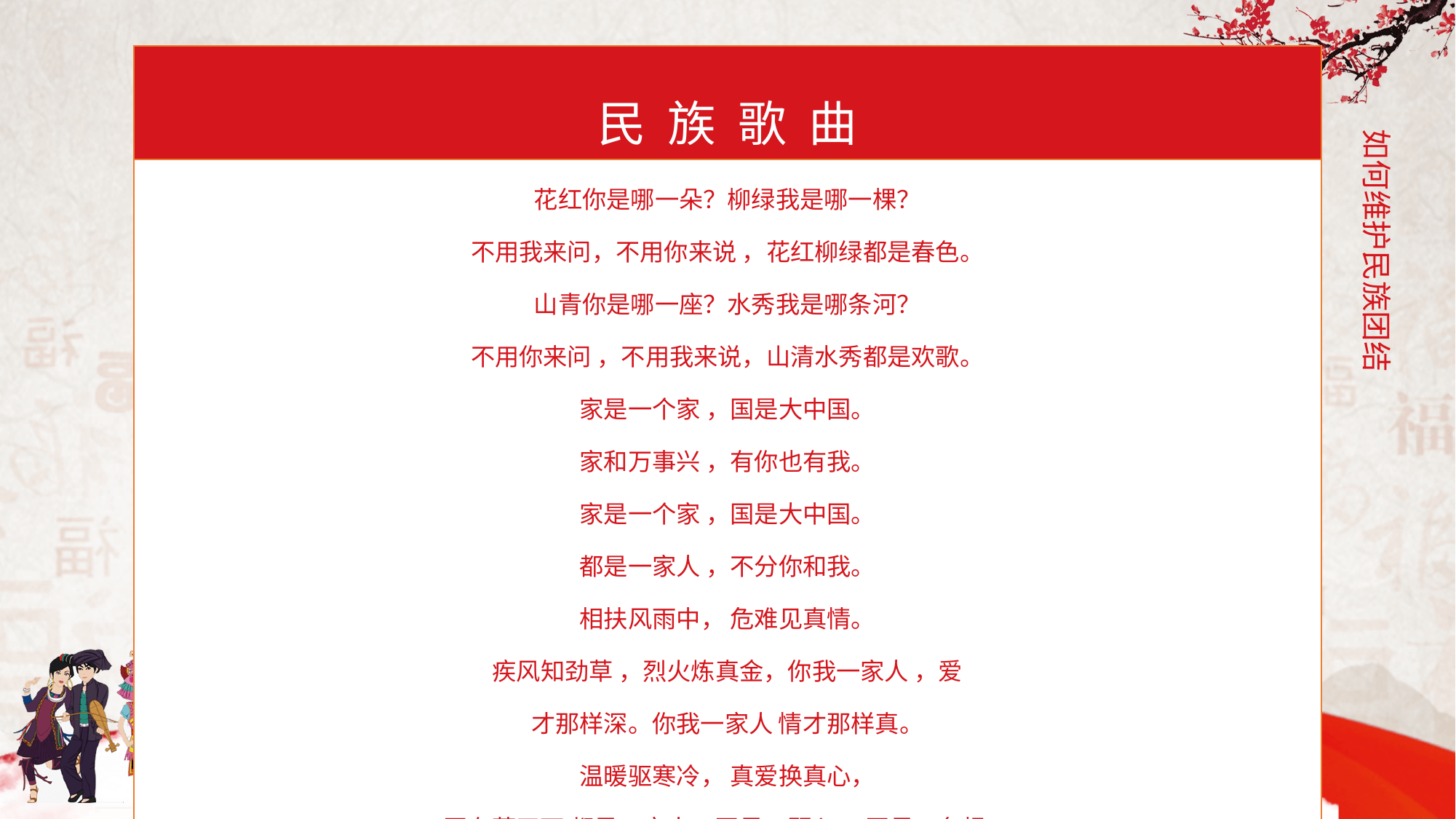

| 民 族 歌 曲 |
| --- |
| 花红你是哪一朵？柳绿我是哪一棵？ 不用我来问，不用你来说 ，花红柳绿都是春色。 山青你是哪一座？水秀我是哪条河？ 不用你来问 ，不用我来说，山清水秀都是欢歌。 家是一个家 ，国是大中国。 家和万事兴 ，有你也有我。 家是一个家 ，国是大中国。 都是一家人 ，不分你和我。 相扶风雨中， 危难见真情。 疾风知劲草 ，烈火炼真金，你我一家人 ，爱 才那样深。你我一家人 情才那样真。 温暖驱寒冷， 真爱换真心， 同在蓝天下 都是一家人。同是一颗心， 同是一条根， 幸福伴祥和 ，都是一家人 。 |
如何维护民族团结